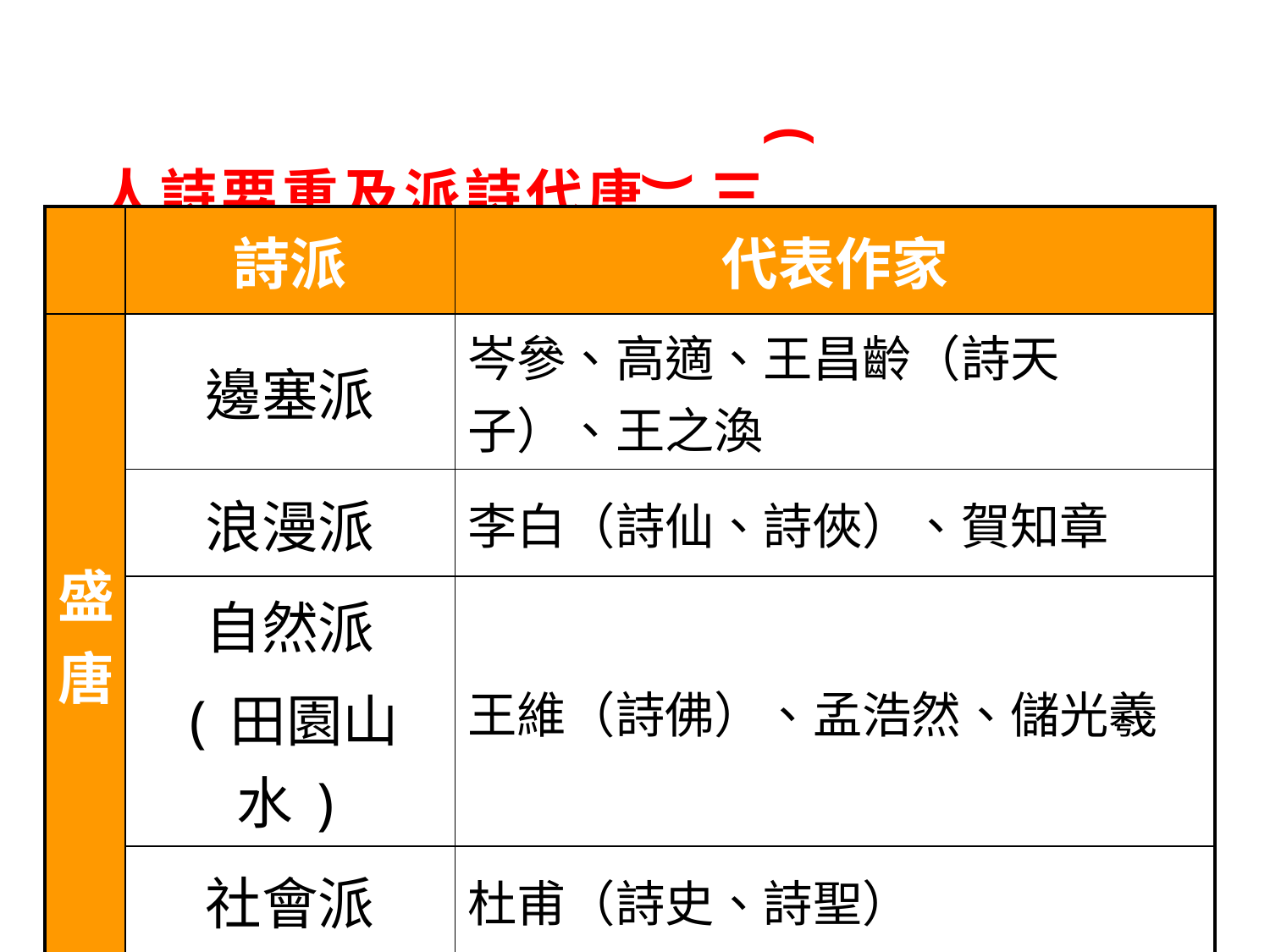

文章題解-15
(三)唐代詩派及重要詩人
|  | 詩派 | 代表作家 |
| --- | --- | --- |
| 盛唐 | 邊塞派 | 岑參、高適、王昌齡（詩天子）、王之渙 |
|  | 浪漫派 | 李白（詩仙、詩俠）、賀知章 |
|  | 自然派 (田園山水) | 王維（詩佛）、孟浩然、儲光羲 |
|  | 社會派 | 杜甫（詩史、詩聖） |